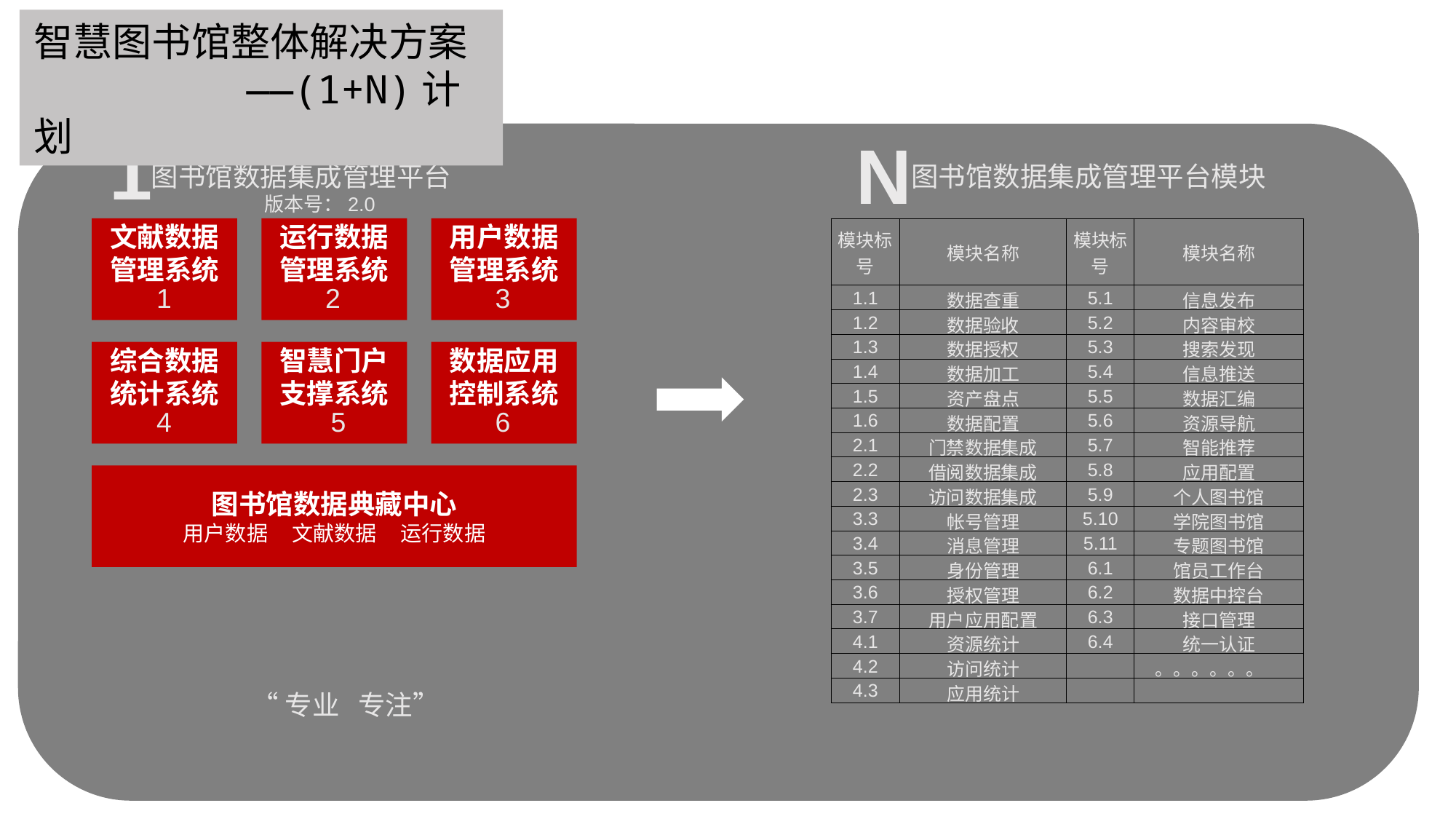

智慧图书馆整体解决方案
         ——(1+N)计划
1
文献数据管理系统

运行数据管理系统

用户数据管理系统

1
2
3
综合数据统计系统

智慧门户支撑系统

数据应用控制系统

4
5
6
图书馆数据典藏中心
用户数据     文献数据     运行数据
N

图书馆数据集成管理平台
版本号：2.0
图书馆数据集成管理平台模块
| 模块标号 | 模块名称 | 模块标号 | 模块名称 |
| --- | --- | --- | --- |
| 1.1 | 数据查重 | 5.1 | 信息发布 |
| 1.2 | 数据验收 | 5.2 | 内容审校 |
| 1.3 | 数据授权 | 5.3 | 搜索发现 |
| 1.4 | 数据加工 | 5.4 | 信息推送 |
| 1.5 | 资产盘点 | 5.5 | 数据汇编 |
| 1.6 | 数据配置 | 5.6 | 资源导航 |
| 2.1 | 门禁数据集成 | 5.7 | 智能推荐 |
| 2.2 | 借阅数据集成 | 5.8 | 应用配置 |
| 2.3 | 访问数据集成 | 5.9 | 个人图书馆 |
| 3.3 | 帐号管理 | 5.10 | 学院图书馆 |
| 3.4 | 消息管理 | 5.11 | 专题图书馆 |
| 3.5 | 身份管理 | 6.1 | 馆员工作台 |
| 3.6 | 授权管理 | 6.2 | 数据中控台 |
| 3.7 | 用户应用配置 | 6.3 | 接口管理 |
| 4.1 | 资源统计 | 6.4 | 统一认证 |
| 4.2 | 访问统计 |  | 。。。。。。 |
| 4.3 | 应用统计 |  |  |

“专业   专注”
| 模块标号\*\*\*\*\*\*\*\*\*\*\*\*\*\*\*\*\*\*\*\*\*\*\*\*\*\*\*\*\*\*\*\*\*\*\*\*\*\*\*\*\*\*\*\*\*\*\*\*\*\*\*\*\*\*\*\*\*\*\*\*\*\*\*\*\*\*\*\*\*\*\*\*\*\*\*\*\*\*\*\*\*\*\*\*\*\*\*\*\*\*\*\*\*\*\*\*\*\*\*\*\*\*\*\*\*\*\*\*\*\*\*\*\*\*\*\*\*\*\*\*\*\*\*\*\*\*\*\*\*\*\*\*\*\*\*\*\*\*\*\*\*\*\*\*\*\*\*\*\*\*\*\*\*\*\*\*\*\*\*\*\*\*\*\*\*\*\*\*\*\*\*\*\*\*\*\*\*\*\*\*\*\*\*\*\*\*\*\*\*\*\*\*\*\*\*\*\*\*\*\*\*\*\*\*\*\*\*\*\*\*\*\*\*\*\*\*\*\*\*\*\*\*\*\*\*\*\*\*\*\*\*\*\*\*\*\*\*\*\*\*\*\*\*\*\*\*\*\*\*\*\*\*\*\*\*\*\*\*\*\*\*\*\*\*\*\*\*\*\*\*\*\*\*\*\*\*\*\*\*\*\*\*\*\*\*\*\*\*\*\*\*\*\*\*\*\*\*\*\*\*\*\*\*\*\*\*\*\*\*\*\*\*\*\*\*\*\*\*\*\*\*\*\*\*\*\*\*\*\*\*\*\*\*\*\*\*\*\*\*\*\*\*\*\*\*\*\*\*\*\*\*\*\*\*\*\*\*\*\*\*\*\*\*\*\*\*\*\*\*\*\*\*\*\*\*\*\*\*\*\*\*\*\*\*\*\*\*\*\*\*\*\*\*\*\*\*\*\*\*\*\*\*\*\*\*\*\*\*\*\*\*\*\*\*\*\*\*\*\*\*\*\*\*\*\*\*\*\*\*\*\*\*\*\*\*\*\*\*\*\*\*\*\*\*\*\*\*\*\*\*\*\*\*\*\*\*\*\*\*\*\*\*\*\*\*\*\*\*\*\*\*\*\*\*\*\*\*\*\*\*\*\*\*\*\*\*\*\*\*\*\*\*\*\*\*\*\*\*\*\*\*\*\*\*\*\*\*\*\*\*\*\*\*\*\*\*\*\*\*\*\*\*\*\*\*\*\*\*\*\*\*\* | 模块名\*\*\*\*\*\*\*\*\*\*\*\*\*\*\*\*\*\*\*\*\*\*\*\*\*\*\*\*\*\*\*\*\*\*\*\*\*\*\*\*\*\*\*\*\*\*\*\*\*\*\*\*\*\*\*\*\*\*\*\*\*\*\*\*\*\*\*\*\*\*\*称\*\*\*\*\*\*\*\*\*\*\*\*\*\*\* | 模块标号 | 模块名称 |
| --- | --- | --- | --- |
| 1.1 | 数据查重 | 5.1 | 信息发布 |
| 1.2 | 数据验收 | 5.2 | 内容审校 |
| 1.3 | 数据授权 | 5.3 | 搜索发现 |
| 1.4 | 数据加工 | 5.4 | 信息推送 |
| 1.5 | 资产盘点 | 5.5 | 数据汇编 |
| 1.6 | 数据配置 | 5.6 | 资源导航 |
| 2.1 | 门禁数据集成 | 5.7 | 智能推荐 |
| 2.2 | 借阅数据集成 | 5.8 | 应用配置 |
| 2.3 | 访问数据集成 | 5.9 | 个人图书馆 |
| 3.3 | 帐号管理 | 5.1 | 学院图书馆 |
| 3.4 | 消息管理 | 5.11 | 专题图书馆 |
| 3.5 | 身份管理 | 6.1 | 馆员工作台 |
| 3.6 | 授权管理 | 6.2 | 数据中控台 |
| 3.7 | 用户应用配置 | 6.3 | 接口管理 |
| 4.1 | 资源统计 | 6.4 | 统一认证 |
| 4.2 | 访问统计 |  |  |
| 4.3 | 应用统计 |  |  |